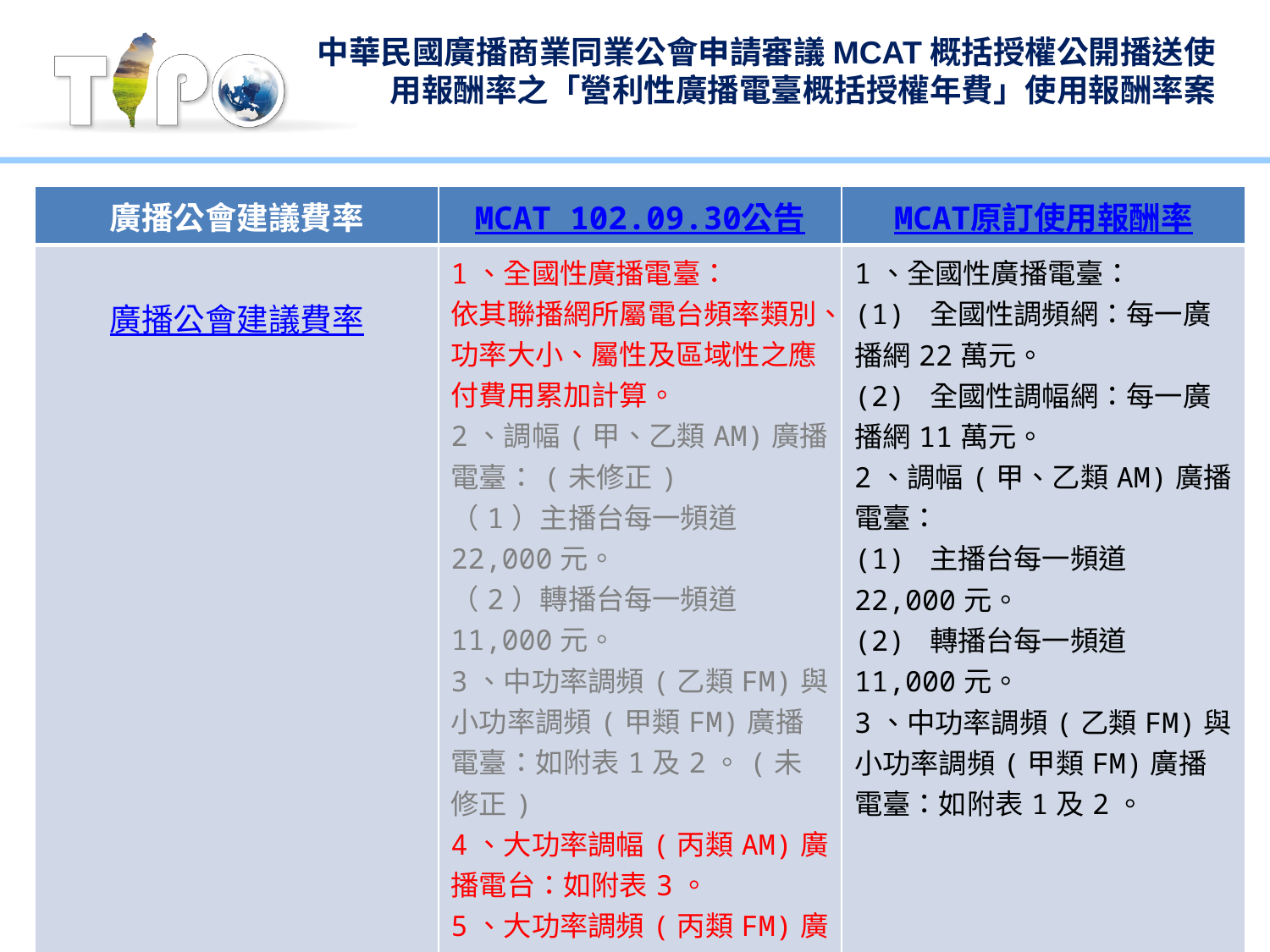

# 中華民國廣播商業同業公會申請審議MCAT概括授權公開播送使用報酬率之「營利性廣播電臺概括授權年費」使用報酬率案
| 廣播公會建議費率 | MCAT 102.09.30公告 | MCAT原訂使用報酬率 |
| --- | --- | --- |
| 廣播公會建議費率 | 1、全國性廣播電臺： 依其聯播網所屬電台頻率類別、功率大小、屬性及區域性之應付費用累加計算。 2、調幅(甲、乙類AM)廣播電臺：(未修正) （1）主播台每一頻道22,000元。 （2）轉播台每一頻道11,000元。 3、中功率調頻(乙類FM)與小功率調頻(甲類FM)廣播電臺：如附表1及2。(未修正) 4、大功率調幅(丙類AM)廣播電台：如附表3。 5、大功率調頻(丙類FM)廣播電台：如附表4。 | 1、全國性廣播電臺： (1) 全國性調頻網：每一廣播網22萬元。 (2) 全國性調幅網：每一廣播網11萬元。 2、調幅(甲、乙類AM)廣播電臺： (1) 主播台每一頻道22,000元。 (2) 轉播台每一頻道11,000元。 3、中功率調頻(乙類FM)與小功率調頻(甲類FM)廣播電臺：如附表1及2。 |
2